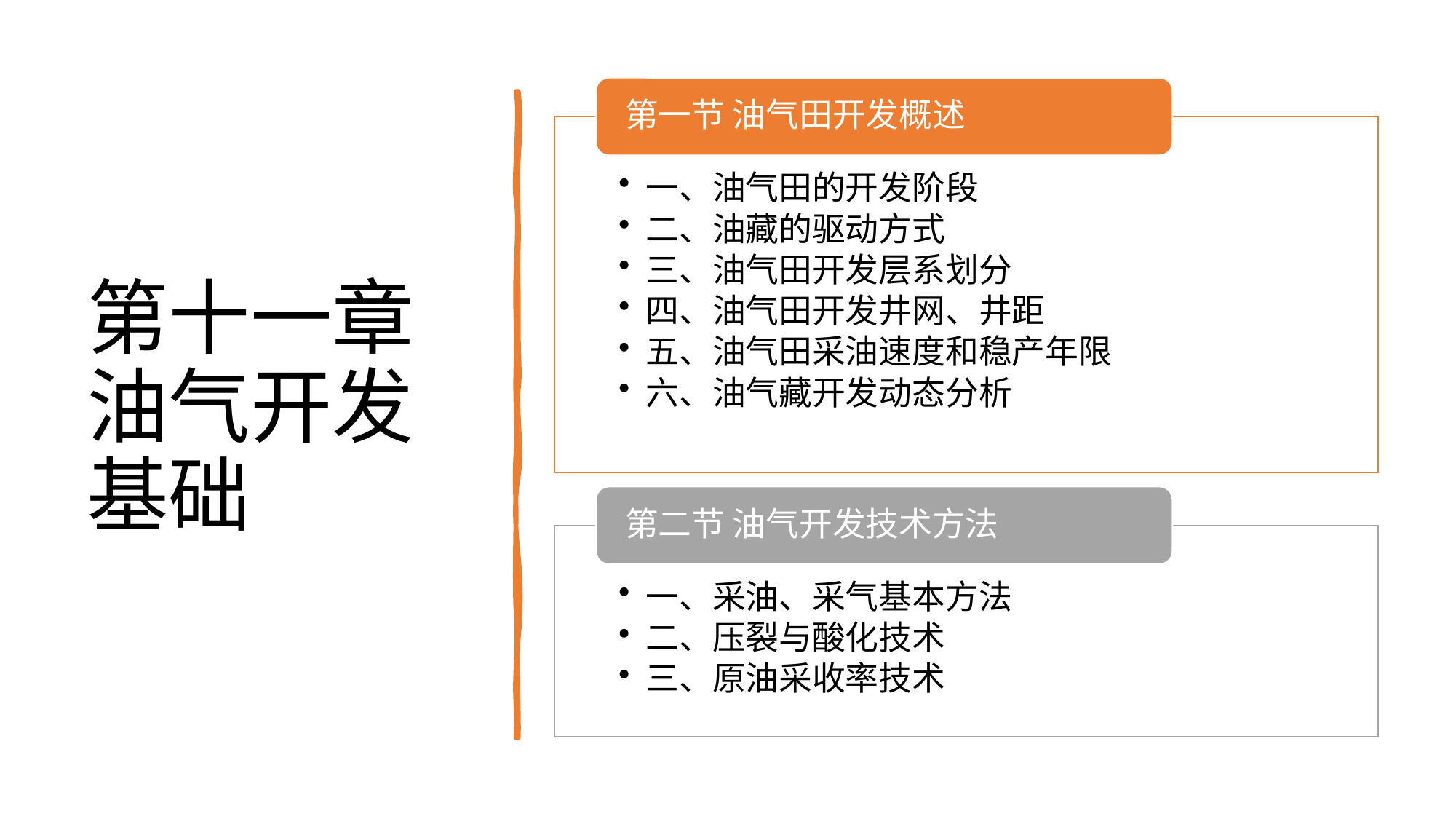

一、油气田的开发阶段
二、油藏的驱动方式
三、油气田开发层系划分
四、油气田开发井网、井距
五、油气田采油速度和稳产年限
六、油气藏开发动态分析
第一节 油气田开发概述
一、采油、采气基本方法
二、压裂与酸化技术
三、原油采收率技术
第二节 油气开发技术方法
# 第十一章 油气开发基础